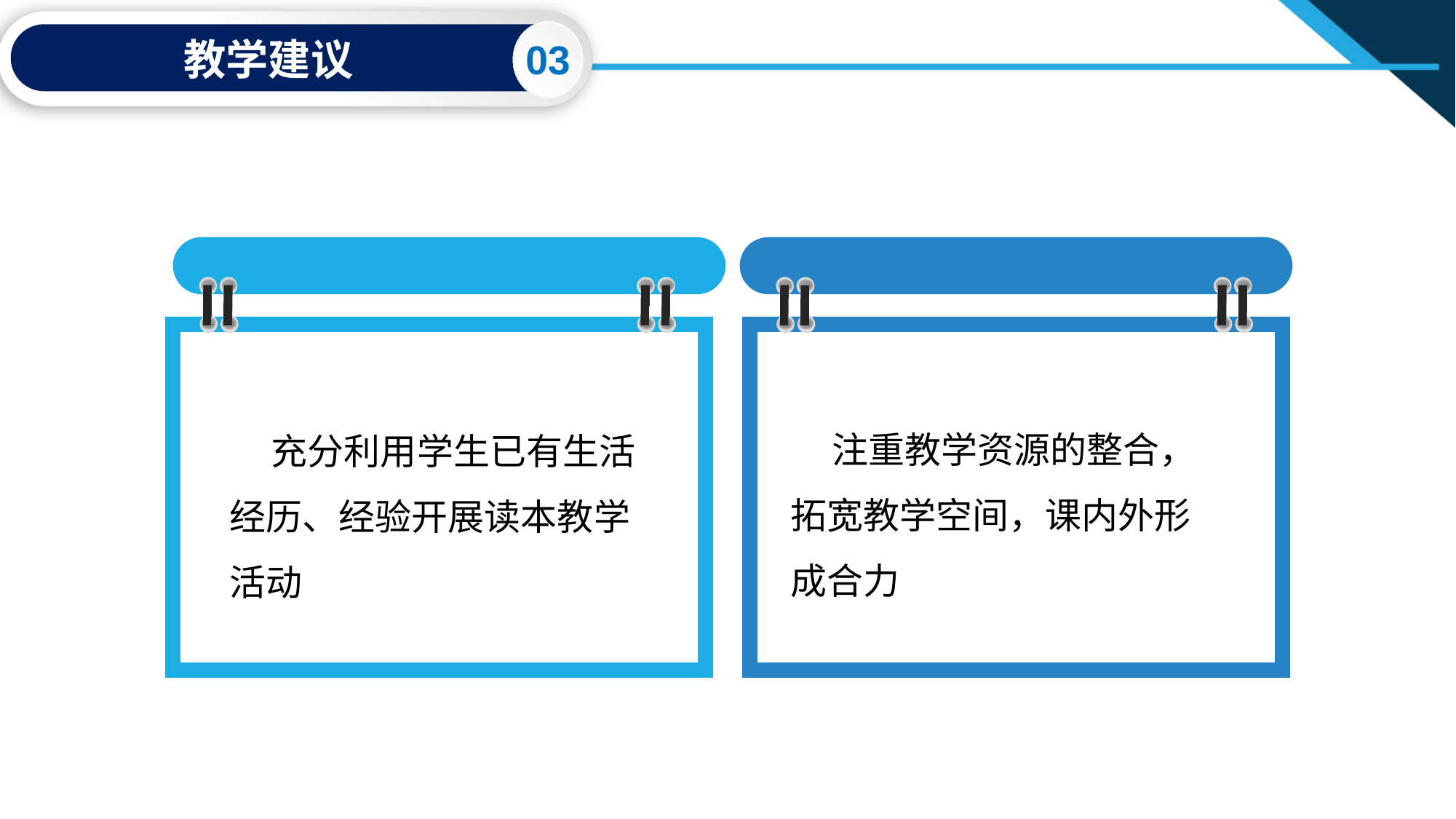

03
教学建议

    注重教学资源的整合，拓宽教学空间，课内外形成合力
    充分利用学生已有生活经历、经验开展读本教学活动